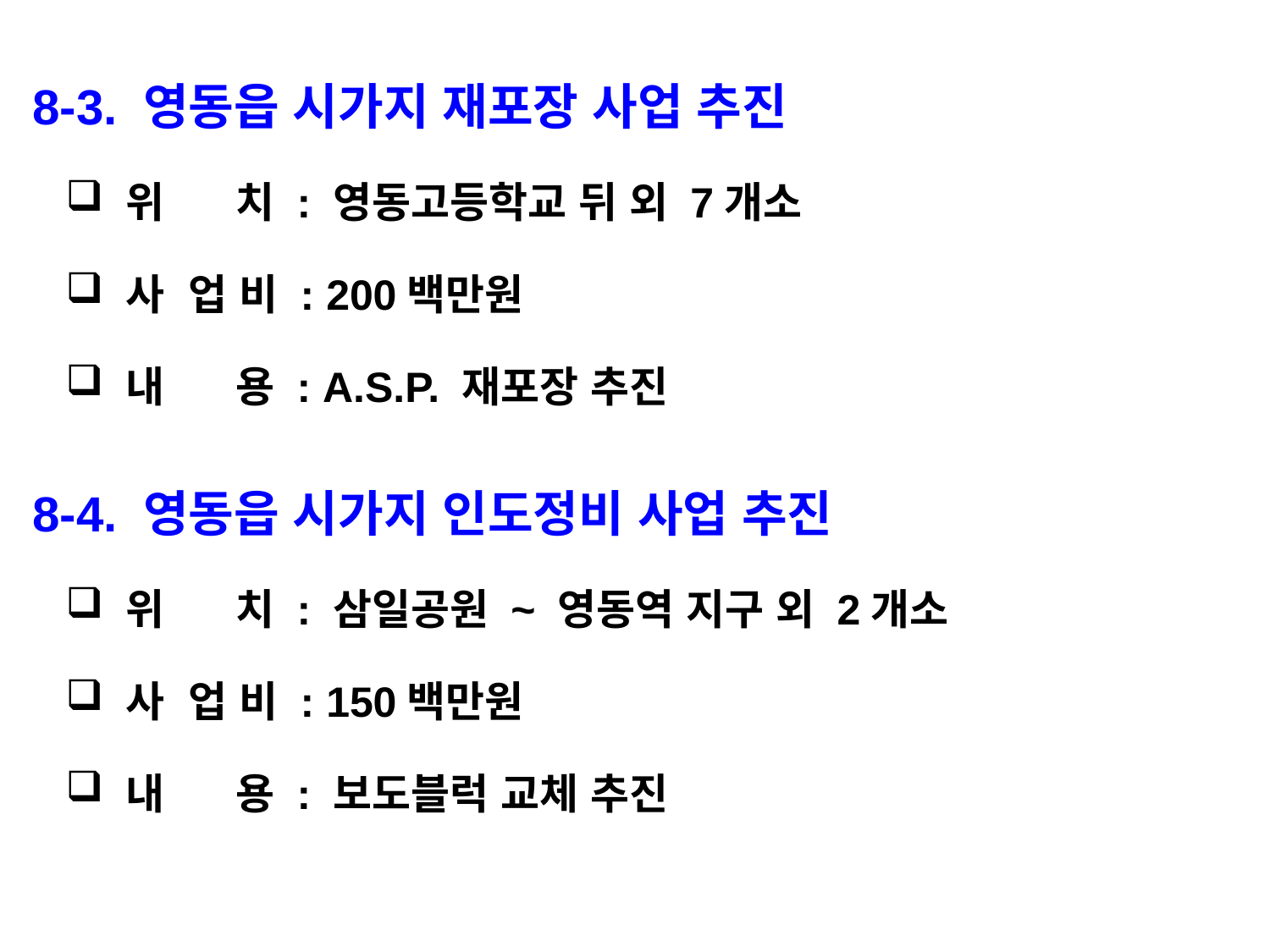

8-3. 영동읍 시가지 재포장 사업 추진
 위      치 : 영동고등학교 뒤 외 7개소
 사  업 비 : 200백만원
 내      용 : A.S.P. 재포장 추진
8-4. 영동읍 시가지 인도정비 사업 추진
 위      치 : 삼일공원 ~ 영동역 지구 외 2개소
 사  업 비 : 150백만원
 내      용 : 보도블럭 교체 추진